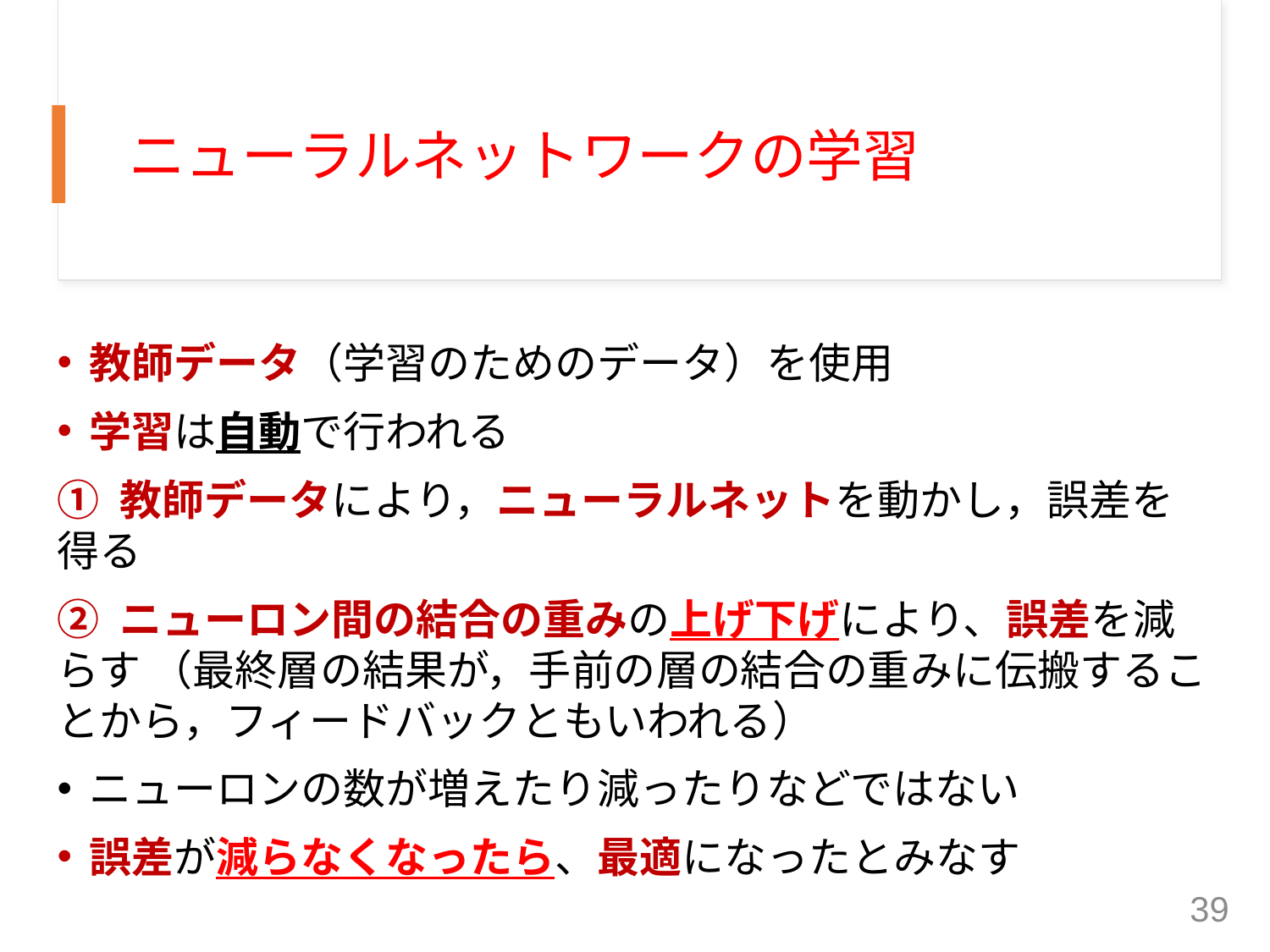

# ニューラルネットワークの学習

教師データ（学習のためのデータ）を使用
学習は自動で行われる
① 教師データにより，ニューラルネットを動かし，誤差を得る
② ニューロン間の結合の重みの上げ下げにより、誤差を減らす （最終層の結果が，手前の層の結合の重みに伝搬することから，フィードバックともいわれる）
ニューロンの数が増えたり減ったりなどではない
誤差が減らなくなったら、最適になったとみなす

39